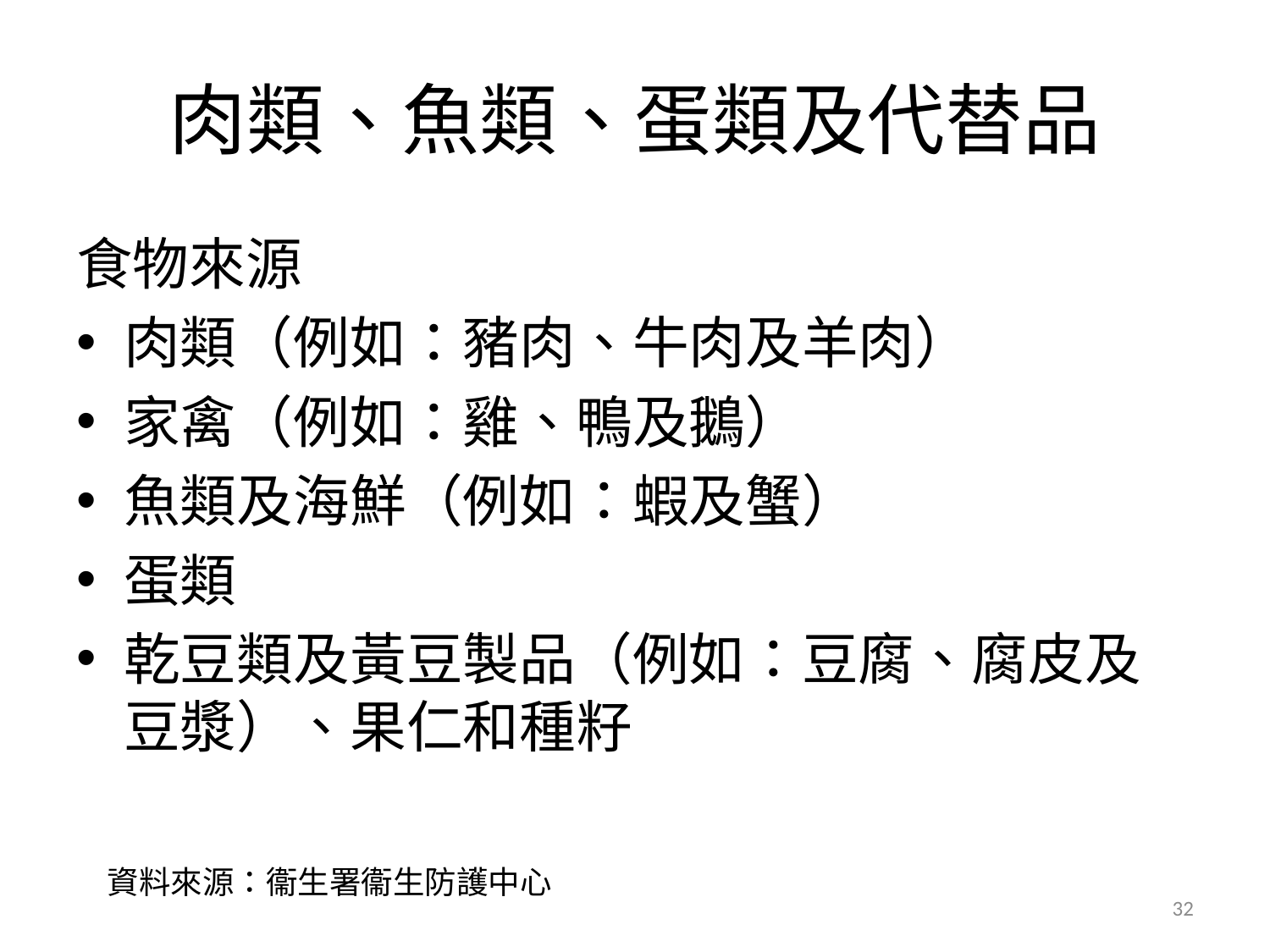

# 肉類、魚類、蛋類及代替品
食物來源
肉類（例如：豬肉、牛肉及羊肉）
家禽（例如：雞、鴨及鵝）
魚類及海鮮（例如：蝦及蟹）
蛋類
乾豆類及黃豆製品（例如：豆腐、腐皮及豆漿）、果仁和種籽
資料來源：衞生署衞生防護中心
32